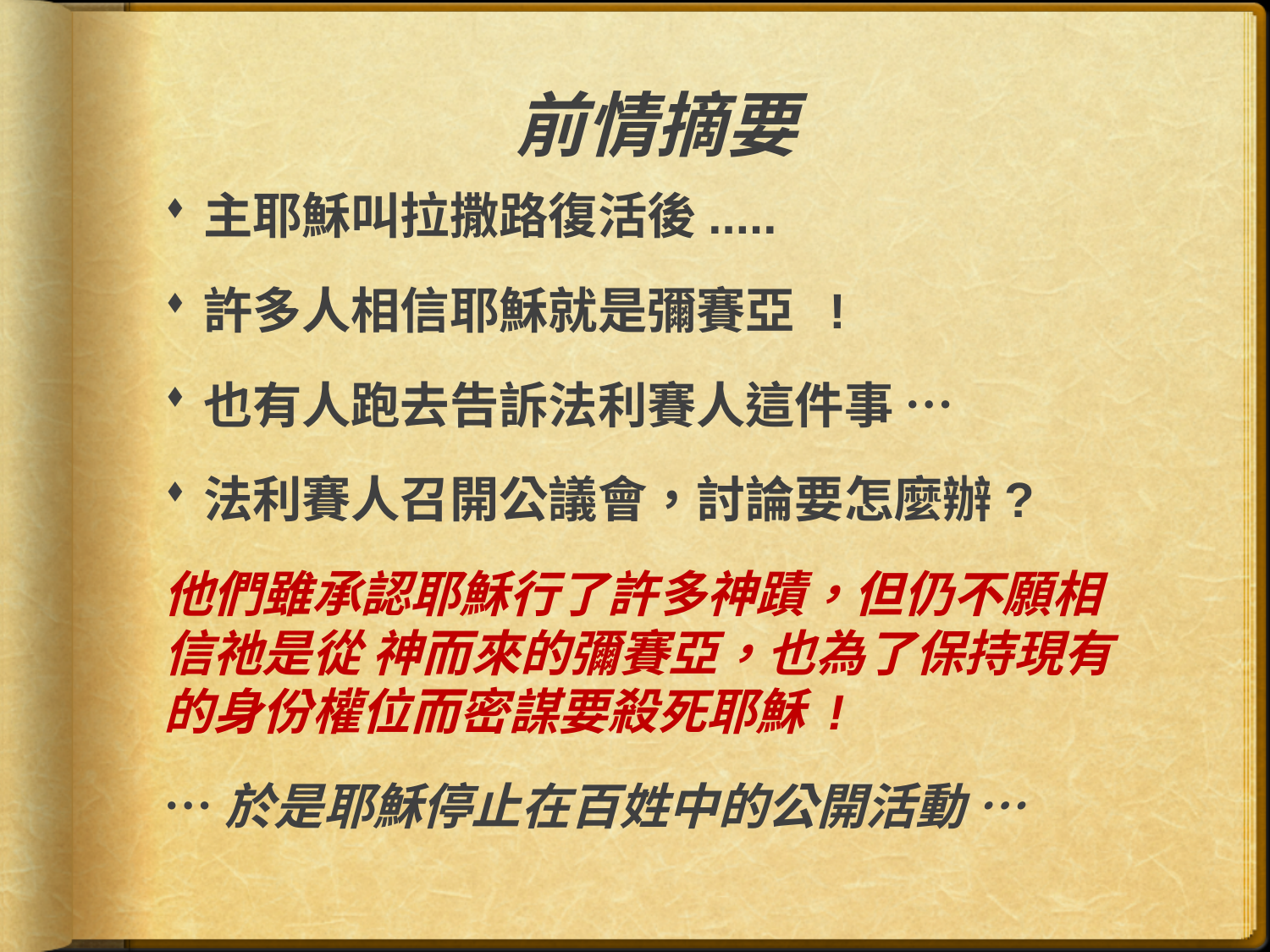

# 前情摘要
主耶穌叫拉撒路復活後.....
許多人相信耶穌就是彌賽亞  !
也有人跑去告訴法利賽人這件事 …
法利賽人召開公議會，討論要怎麼辦?
他們雖承認耶穌行了許多神蹟，但仍不願相信祂是從 神而來的彌賽亞，也為了保持現有的身份權位而密謀要殺死耶穌 !
…於是耶穌停止在百姓中的公開活動 …